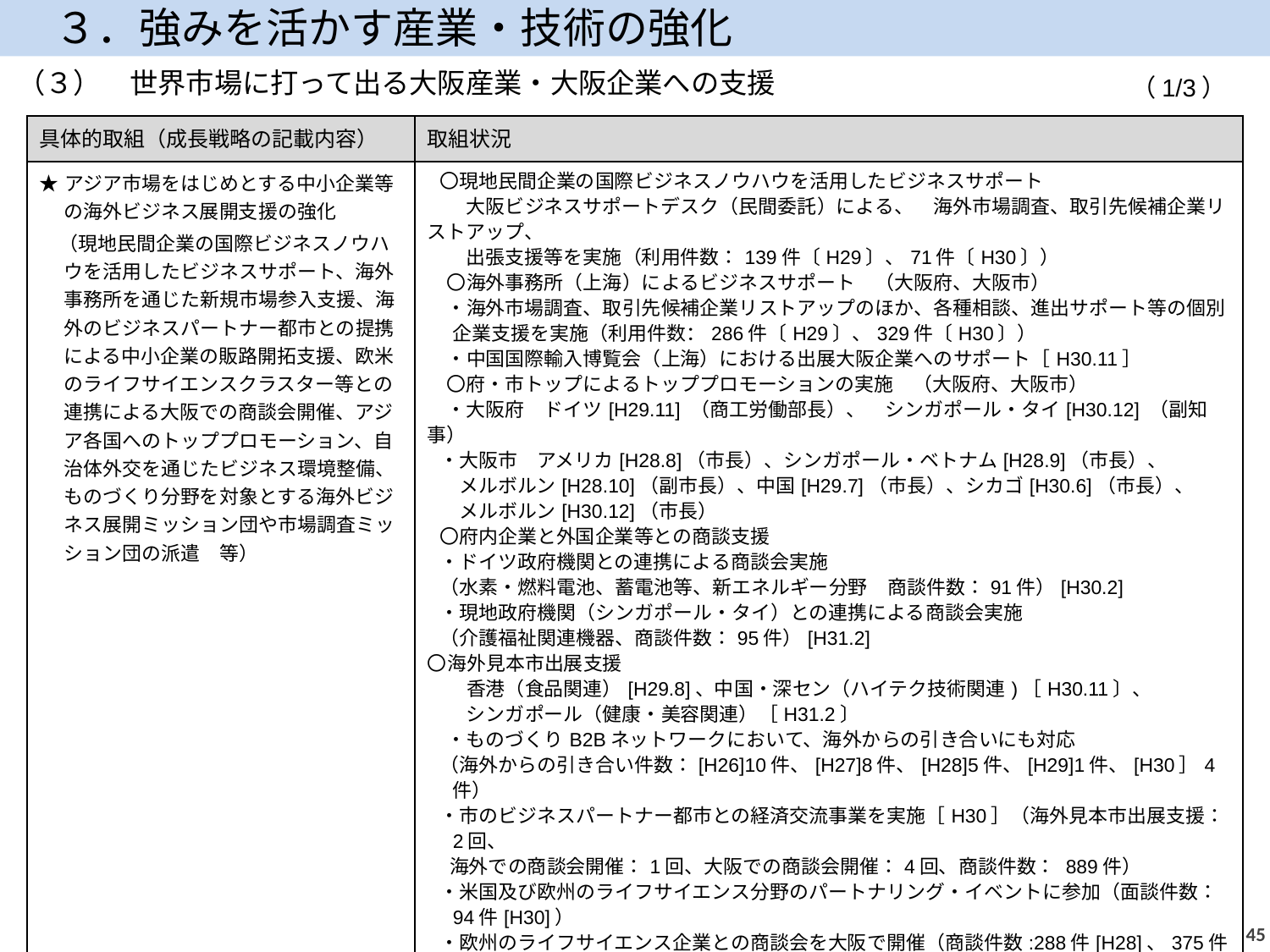

３．強みを活かす産業・技術の強化
（３）　世界市場に打って出る大阪産業・大阪企業への支援
（1/3）
| 具体的取組（成長戦略の記載内容） | 取組状況 |
| --- | --- |
| ★アジア市場をはじめとする中小企業等の海外ビジネス展開支援の強化 　（現地民間企業の国際ビジネスノウハウを活用したビジネスサポート、海外事務所を通じた新規市場参入支援、海外のビジネスパートナー都市との提携による中小企業の販路開拓支援、欧米のライフサイエンスクラスター等との連携による大阪での商談会開催、アジア各国へのトッププロモーション、自治体外交を通じたビジネス環境整備、ものづくり分野を対象とする海外ビジネス展開ミッション団や市場調査ミッション団の派遣　等） | 〇現地民間企業の国際ビジネスノウハウを活用したビジネスサポート 　　大阪ビジネスサポートデスク（民間委託）による、　海外市場調査、取引先候補企業リストアップ、 　　出張支援等を実施（利用件数：139件〔H29〕、71件〔H30〕） 　〇海外事務所（上海）によるビジネスサポート　（大阪府、大阪市） 　・海外市場調査、取引先候補企業リストアップのほか、各種相談、進出サポート等の個別企業支援を実施（利用件数：286件〔H29〕、329件〔H30〕） 　・中国国際輸入博覧会（上海）における出展大阪企業へのサポート［H30.11］ 　〇府・市トップによるトッププロモーションの実施　（大阪府、大阪市） 　・大阪府　ドイツ[H29.11] （商工労働部長）、　シンガポール・タイ[H30.12] （副知事） ・大阪市　アメリカ[H28.8]（市長）、シンガポール・ベトナム[H28.9]（市長）、 　メルボルン[H28.10]（副市長）、中国[H29.7]（市長）、シカゴ[H30.6]（市長）、 　メルボルン[H30.12]（市長） 〇府内企業と外国企業等との商談支援　 ・ドイツ政府機関との連携による商談会実施 （水素・燃料電池、蓄電池等、新エネルギー分野　商談件数：91件）[H30.2] ・現地政府機関（シンガポール・タイ）との連携による商談会実施 （介護福祉関連機器、商談件数：95件）[H31.2] 〇海外見本市出展支援 　　香港（食品関連）[H29.8]、中国・深セン（ハイテク技術関連)［H30.11〕、　 　　シンガポール（健康・美容関連）［H31.2〕 　・ものづくりB2Bネットワークにおいて、海外からの引き合いにも対応 （海外からの引き合い件数：[H26]10件、[H27]8件、[H28]5件、[H29]1件、[H30］4件） ・市のビジネスパートナー都市との経済交流事業を実施［H30］（海外見本市出展支援： 2回、 海外での商談会開催：1回、大阪での商談会開催：4回、商談件数： 889件） ・米国及び欧州のライフサイエンス分野のパートナリング・イベントに参加（面談件数：94件[H30]） ・欧州のライフサイエンス企業との商談会を大阪で開催（商談件数:288件[H28]、375件[H29] 、 　278件［H30］) 　 （次のページに続く） |
45